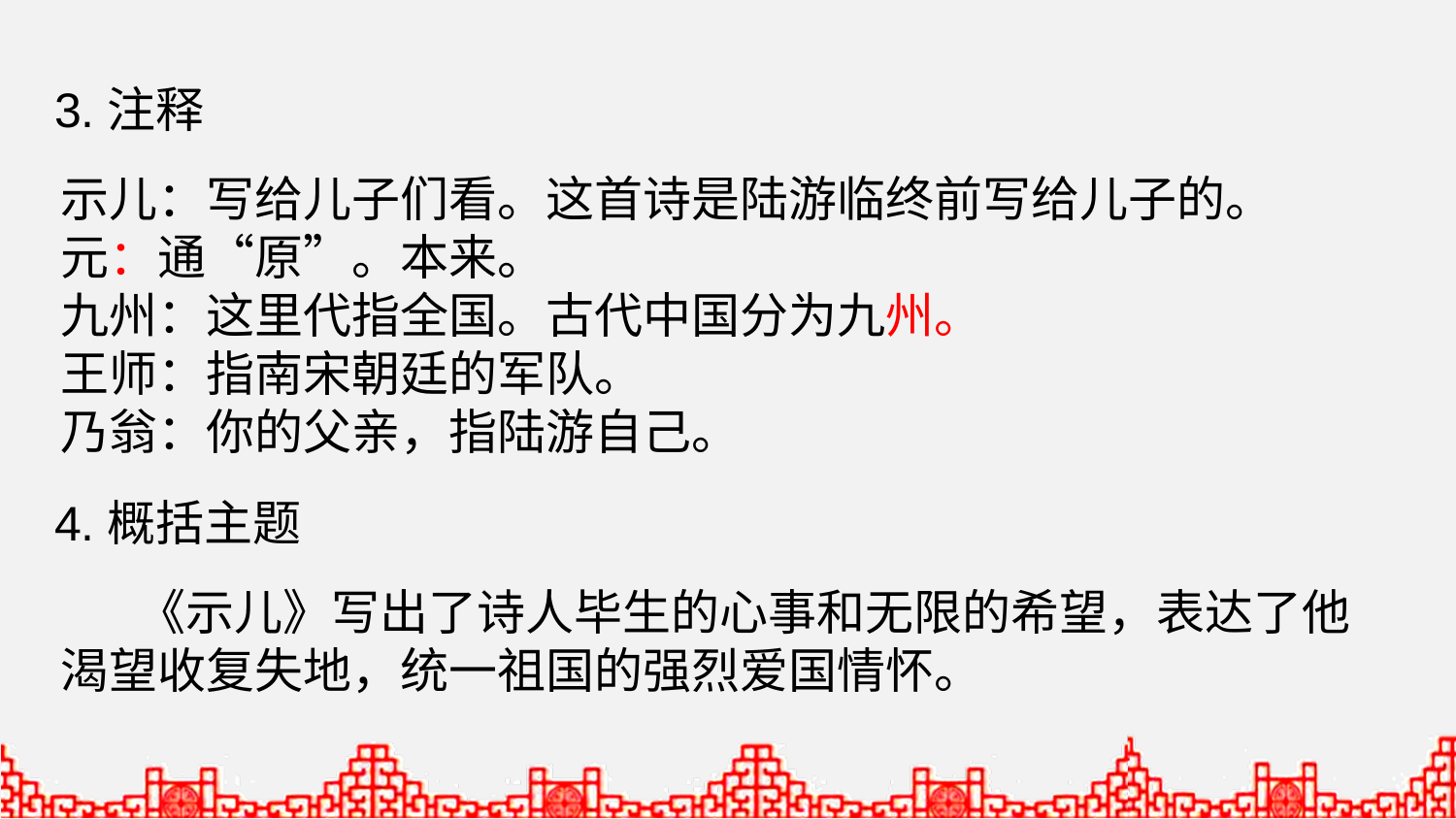

3.注释
示儿：写给儿子们看。这首诗是陆游临终前写给儿子的。
元：通“原”。本来。
九州：这里代指全国。古代中国分为九州。
王师：指南宋朝廷的军队。
乃翁：你的父亲，指陆游自己。
4.概括主题
      《示儿》写出了诗人毕生的心事和无限的希望，表达了他渴望收复失地，统一祖国的强烈爱国情怀。